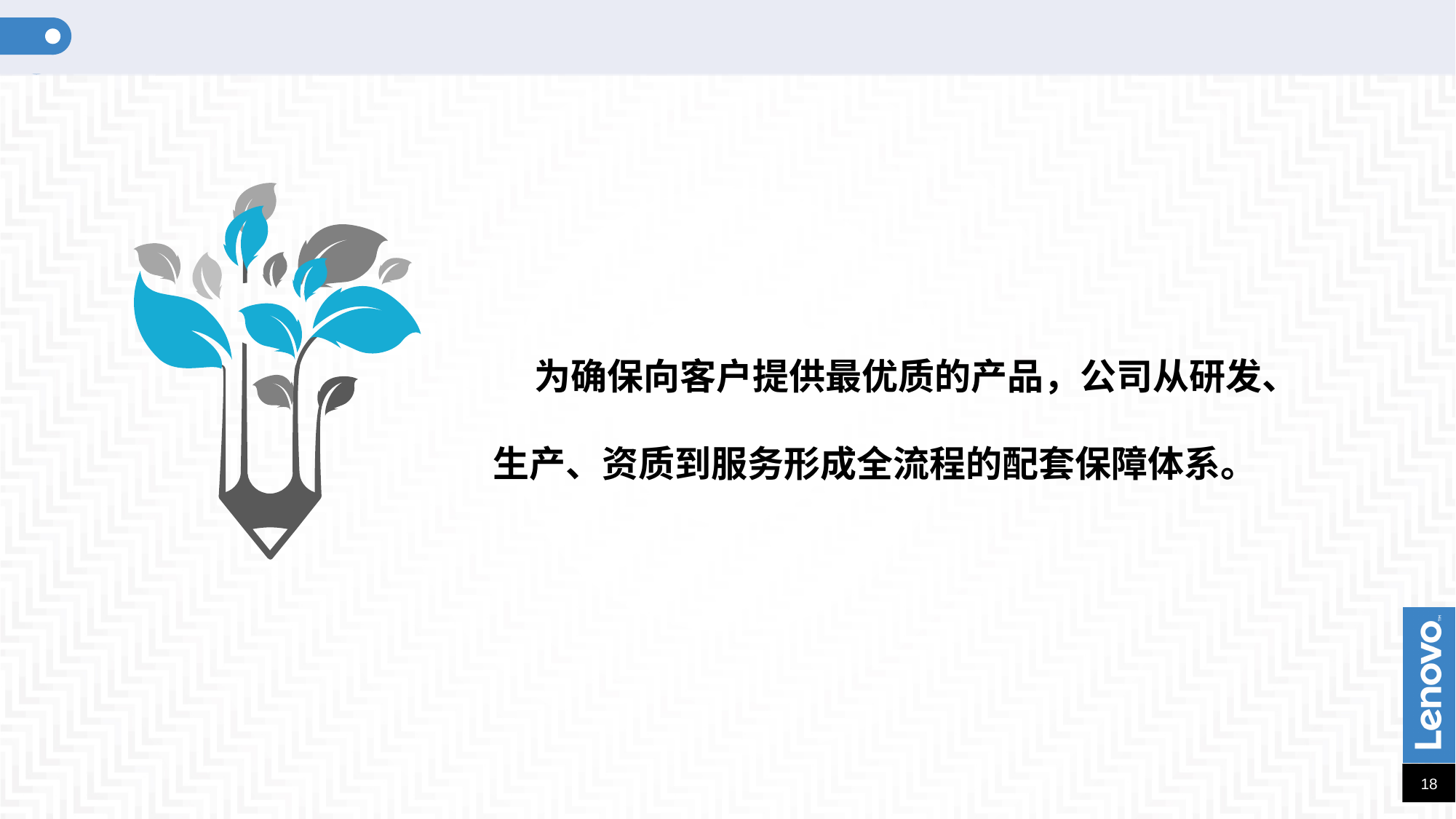

为确保向客户提供最优质的产品，公司从研发、生产、资质到服务形成全流程的配套保障体系。

添加文字